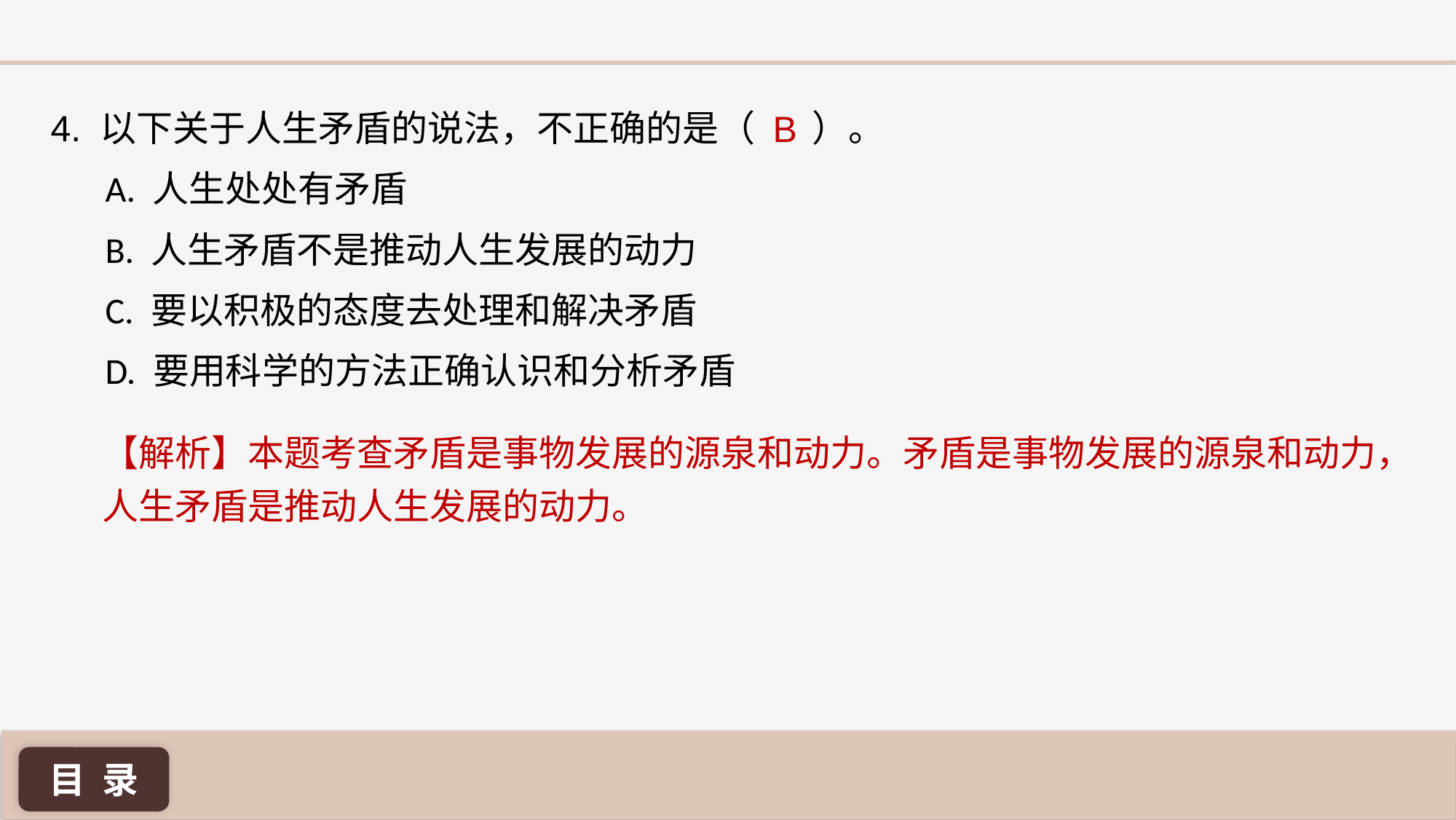

4. 以下关于人生矛盾的说法，不正确的是（       ）。
A. 人生处处有矛盾
B. 人生矛盾不是推动人生发展的动力
C. 要以积极的态度去处理和解决矛盾
D. 要用科学的方法正确认识和分析矛盾
B
【解析】本题考查矛盾是事物发展的源泉和动力。矛盾是事物发展的源泉和动力，人生矛盾是推动人生发展的动力。